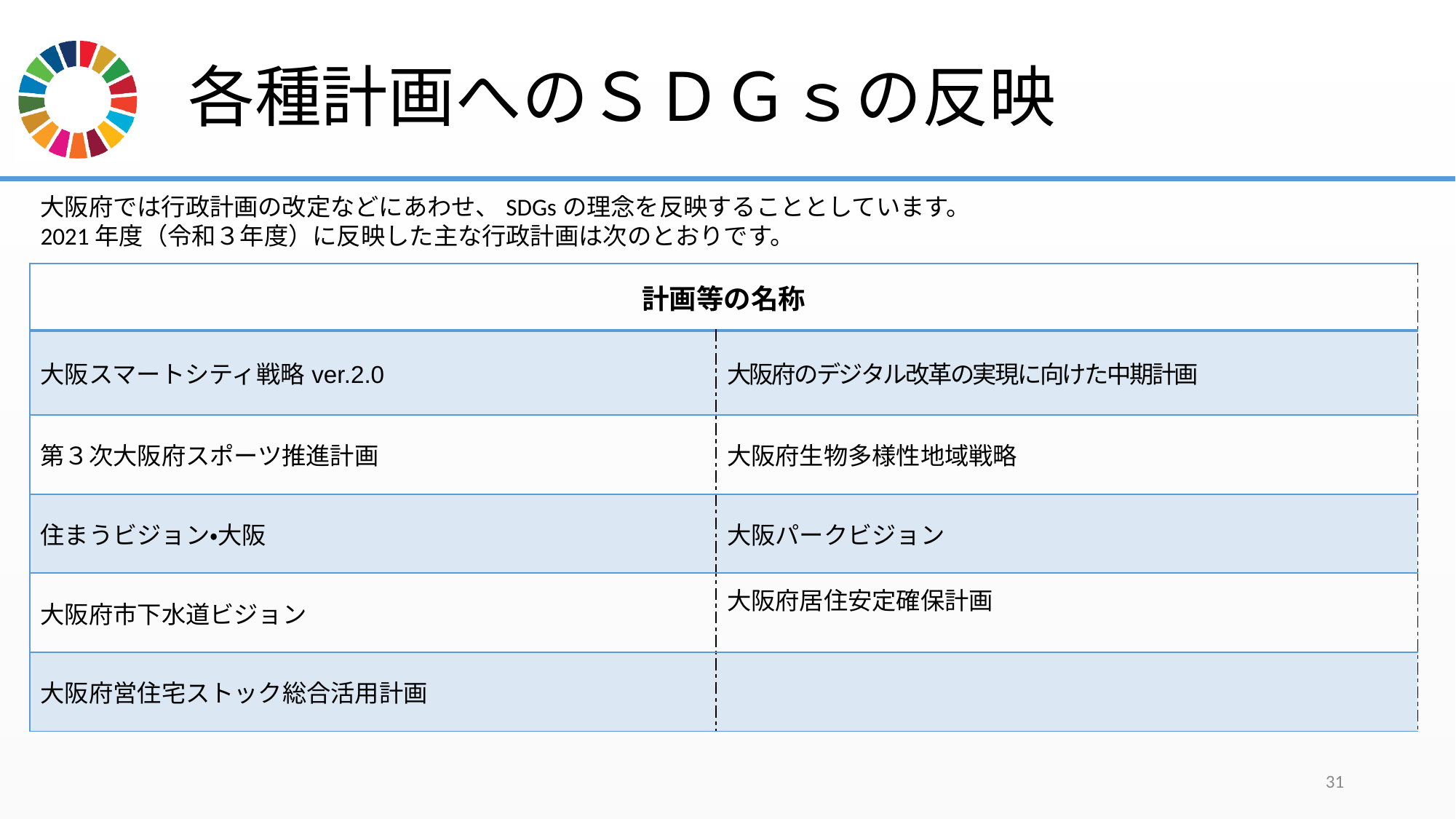

# 各種計画へのＳＤＧｓの反映
大阪府では行政計画の改定などにあわせ、SDGsの理念を反映することとしています。
2021年度（令和３年度）に反映した主な行政計画は次のとおりです。
| 計画等の名称 |  |
| --- | --- |
| 大阪スマートシティ戦略ver.2.0 | 大阪府のデジタル改革の実現に向けた中期計画 |
| 第３次大阪府スポーツ推進計画 | 大阪府生物多様性地域戦略 |
| 住まうビジョン・大阪 | 大阪パークビジョン |
| 大阪府市下水道ビジョン | 大阪府居住安定確保計画 |
| 大阪府営住宅ストック総合活用計画 |  |
31